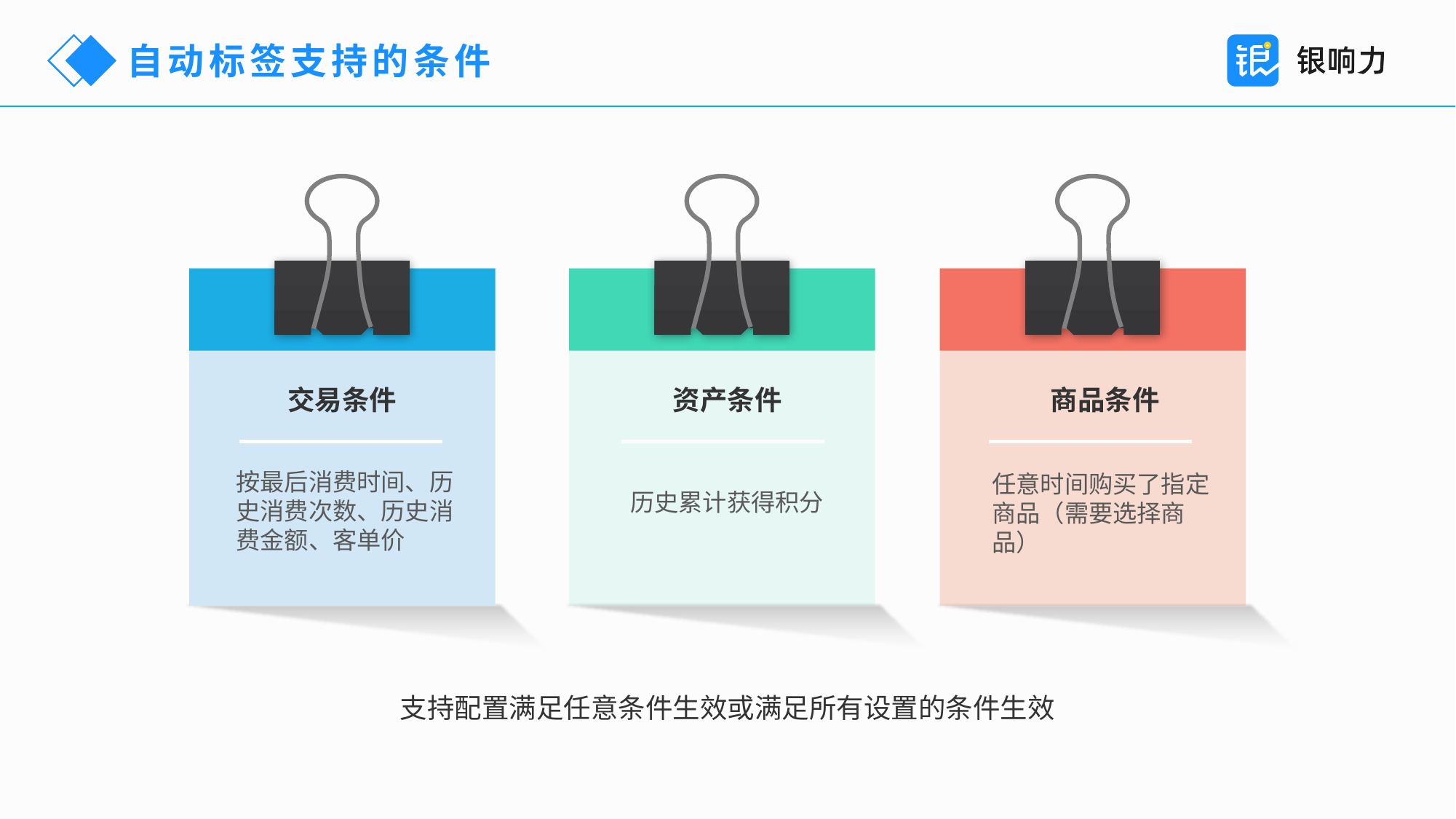

自动标签支持的条件

交易条件
资产条件
商品条件
按最后消费时间、历史消费次数、历史消费金额、客单价
任意时间购买了指定商品（需要选择商品）
历史累计获得积分
支持配置满足任意条件生效或满足所有设置的条件生效